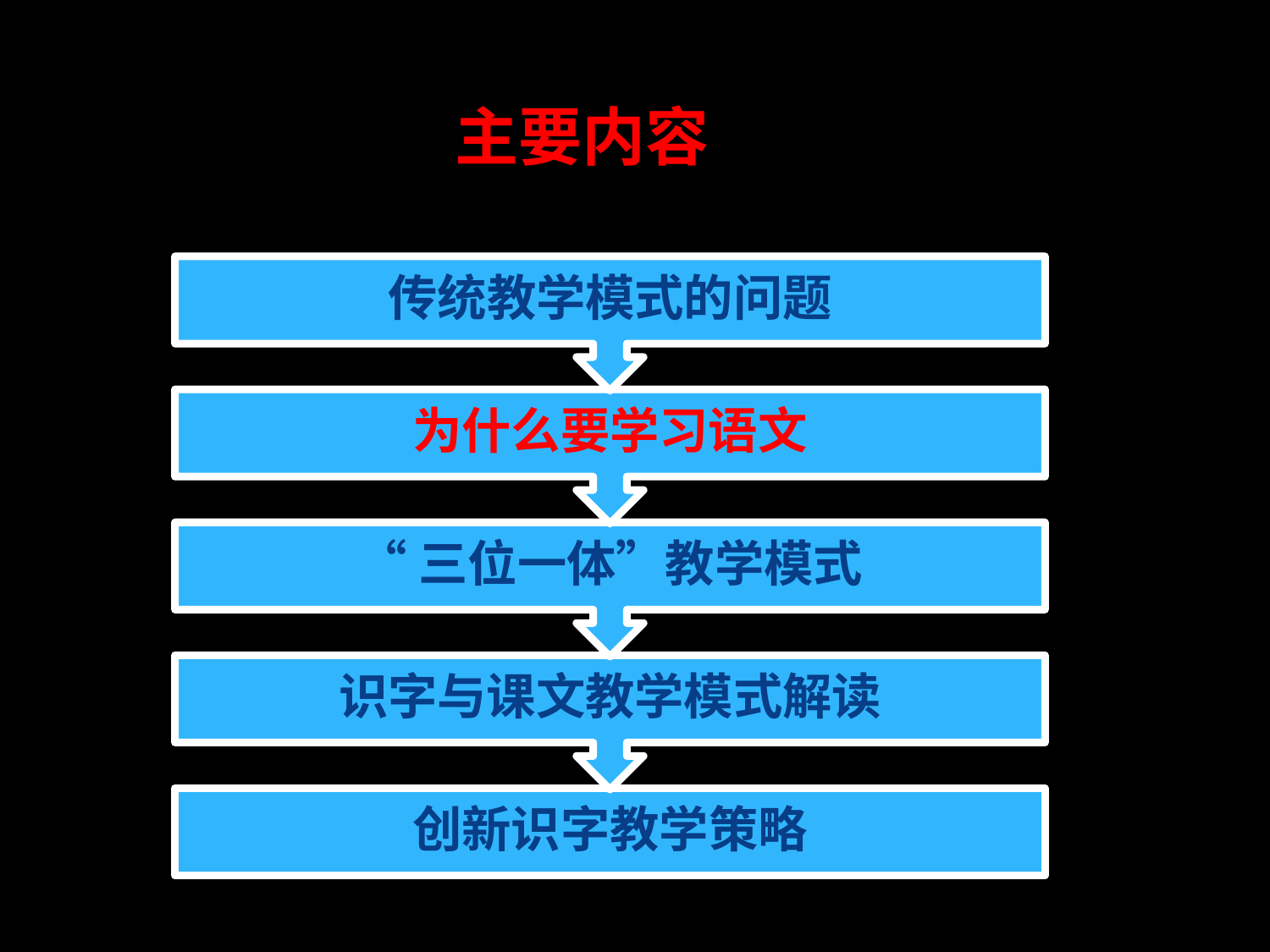

# 主要内容
创新识字教学策略
识字与课文教学模式解读
“三位一体”教学模式
为什么要学习语文
传统教学模式的问题